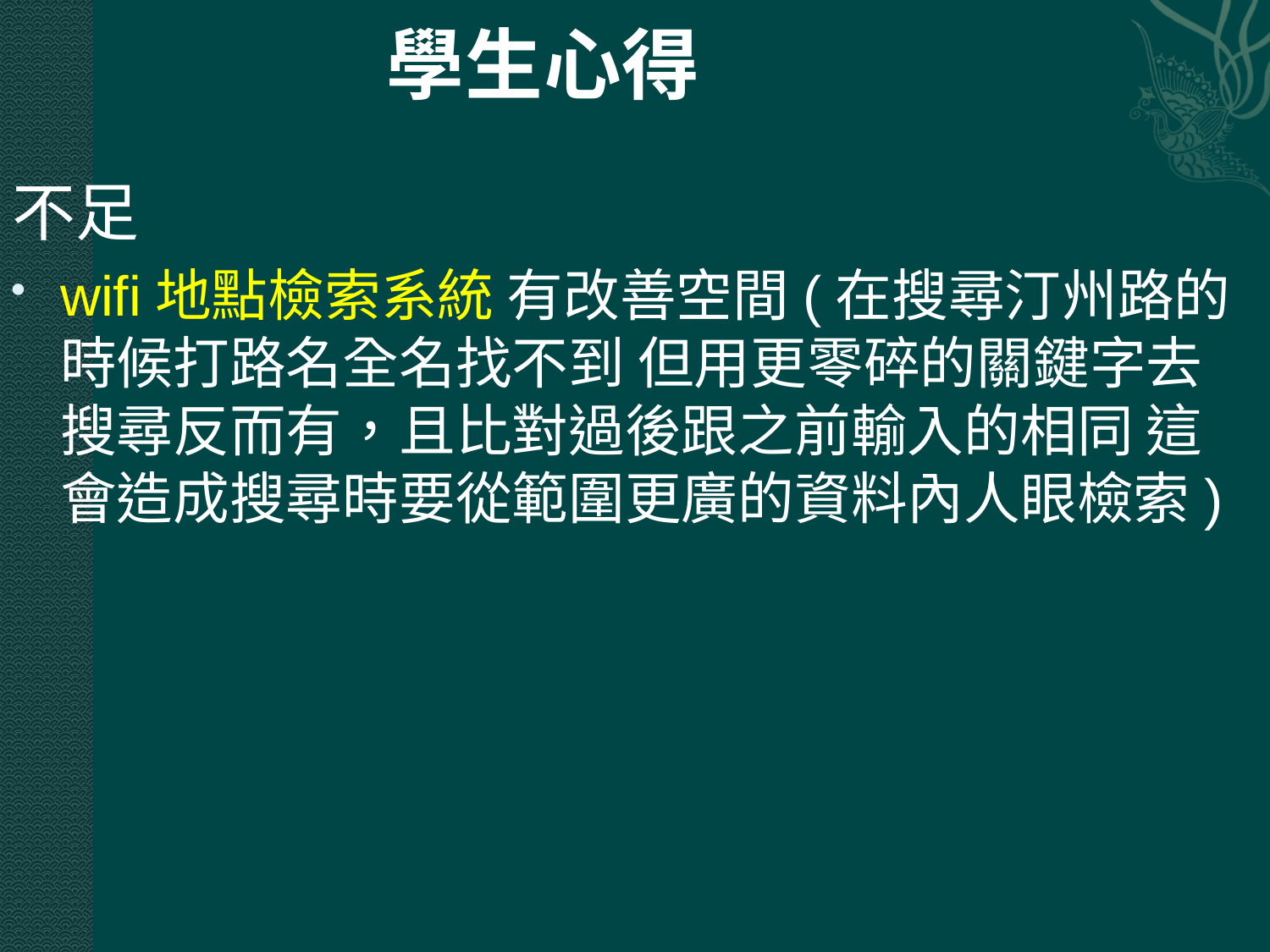

# 學生心得
不足
wifi地點檢索系統 有改善空間(在搜尋汀州路的時候打路名全名找不到 但用更零碎的關鍵字去搜尋反而有，且比對過後跟之前輸入的相同 這會造成搜尋時要從範圍更廣的資料內人眼檢索)